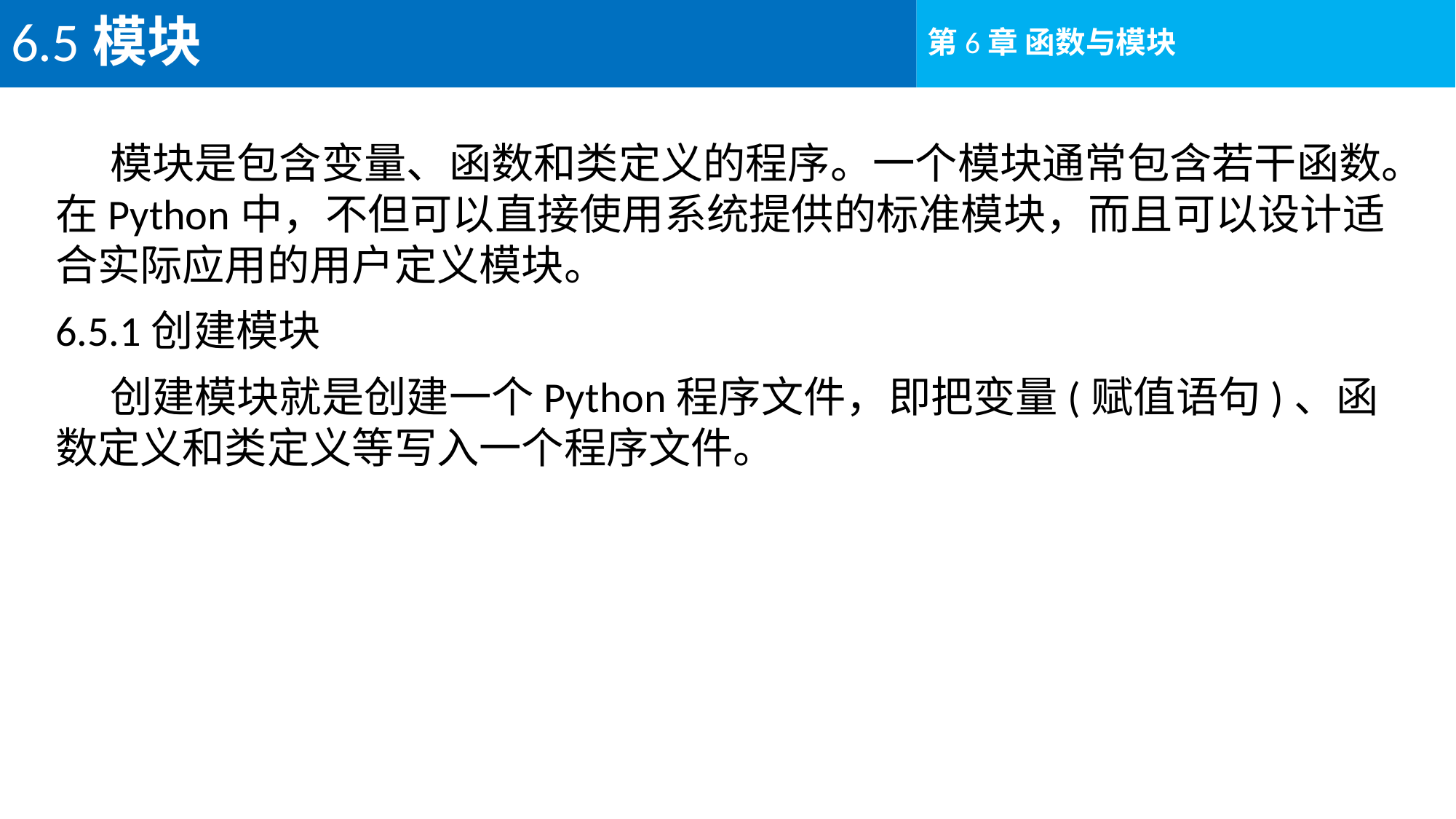

# 6.5模块
模块是包含变量、函数和类定义的程序。一个模块通常包含若干函数。在Python中，不但可以直接使用系统提供的标准模块，而且可以设计适合实际应用的用户定义模块。
6.5.1创建模块
创建模块就是创建一个Python程序文件，即把变量(赋值语句)、函数定义和类定义等写入一个程序文件。